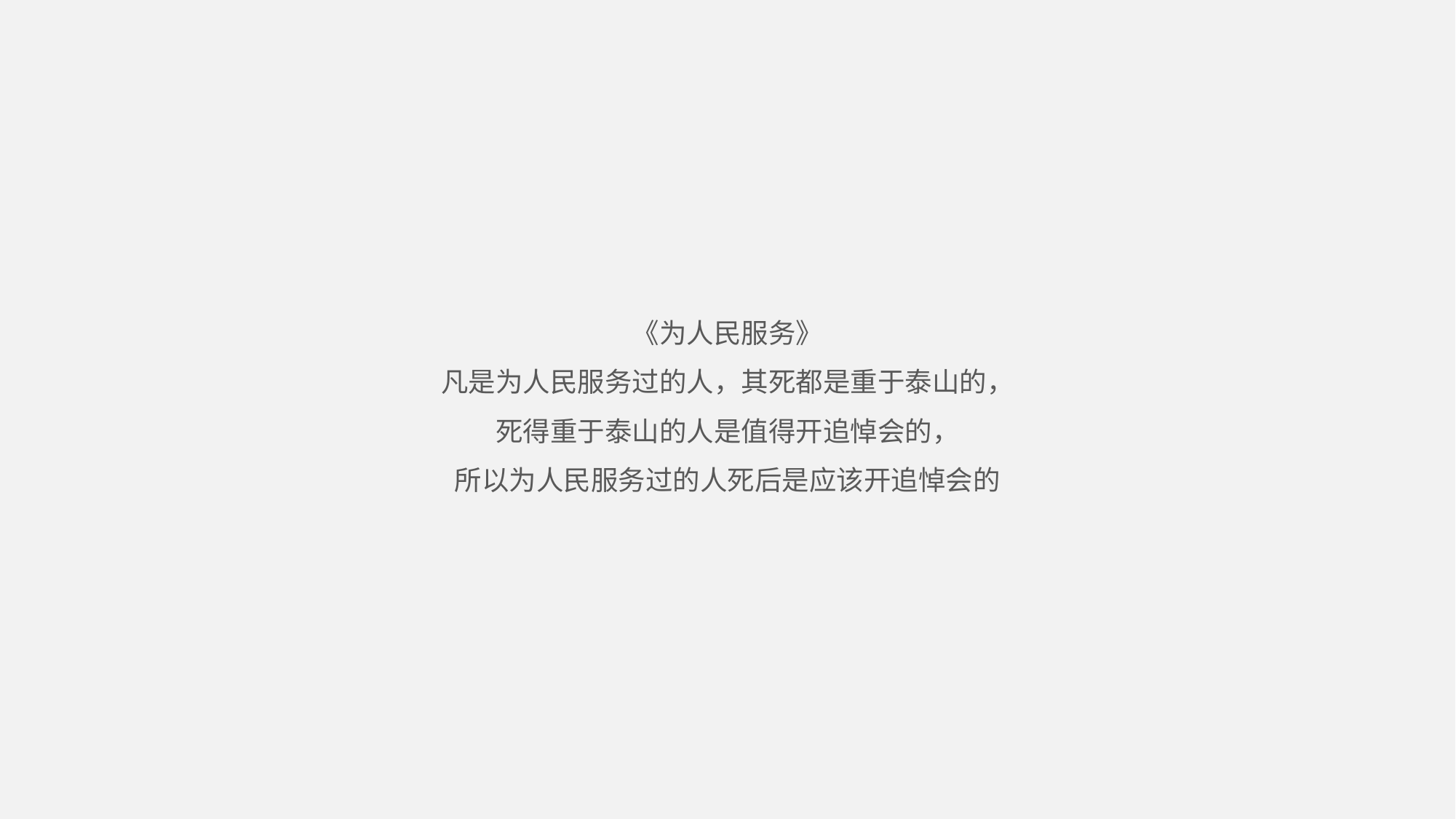

《为人民服务》
凡是为人民服务过的人，其死都是重于泰山的，
死得重于泰山的人是值得开追悼会的，
所以为人民服务过的人死后是应该开追悼会的